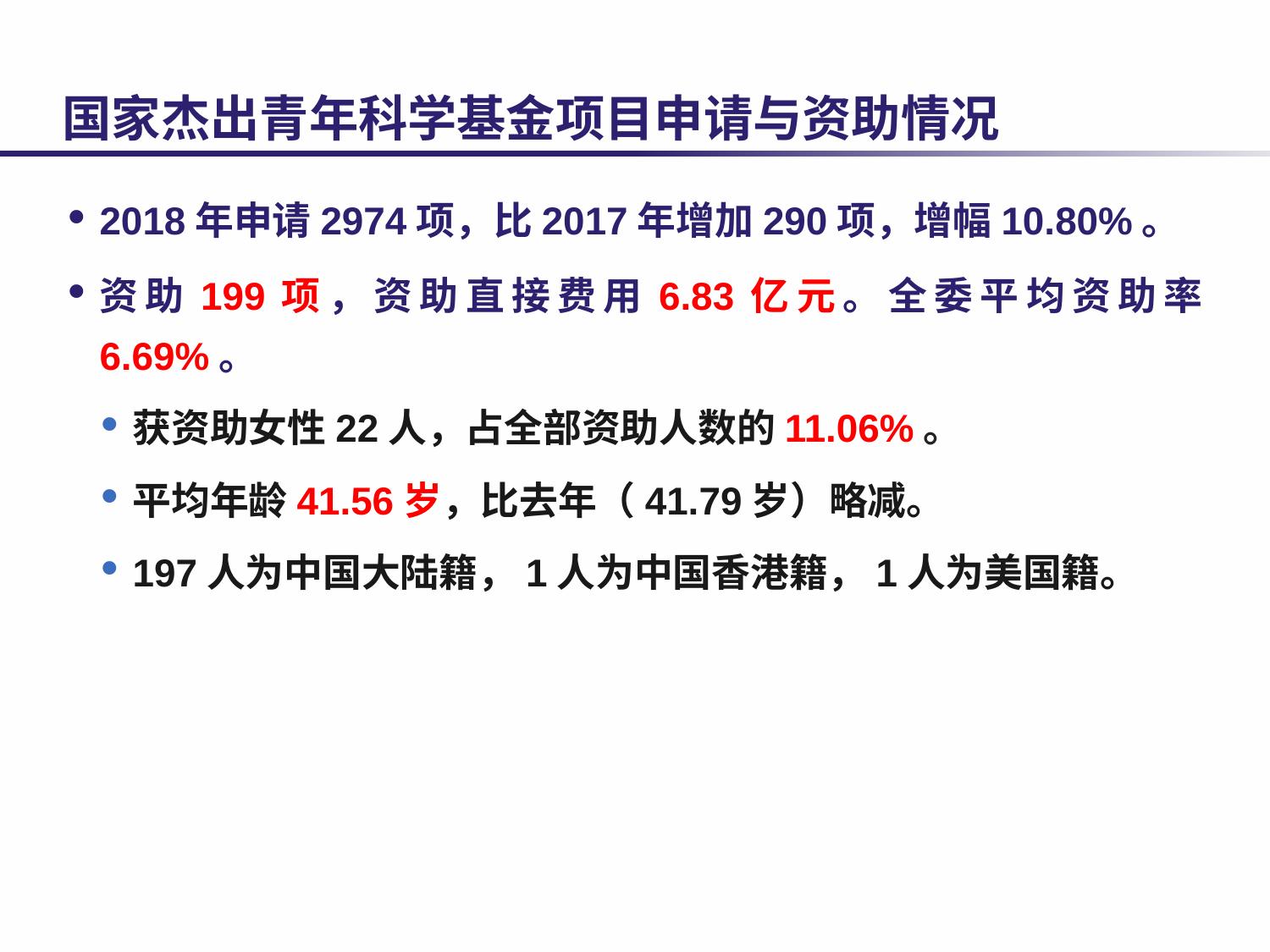

# 国家杰出青年科学基金项目申请与资助情况
2018年申请2974项，比2017年增加290项，增幅10.80%。
资助199项，资助直接费用6.83亿元。全委平均资助率6.69%。
获资助女性22人，占全部资助人数的11.06%。
平均年龄41.56岁，比去年（41.79岁）略减。
197人为中国大陆籍，1人为中国香港籍，1人为美国籍。